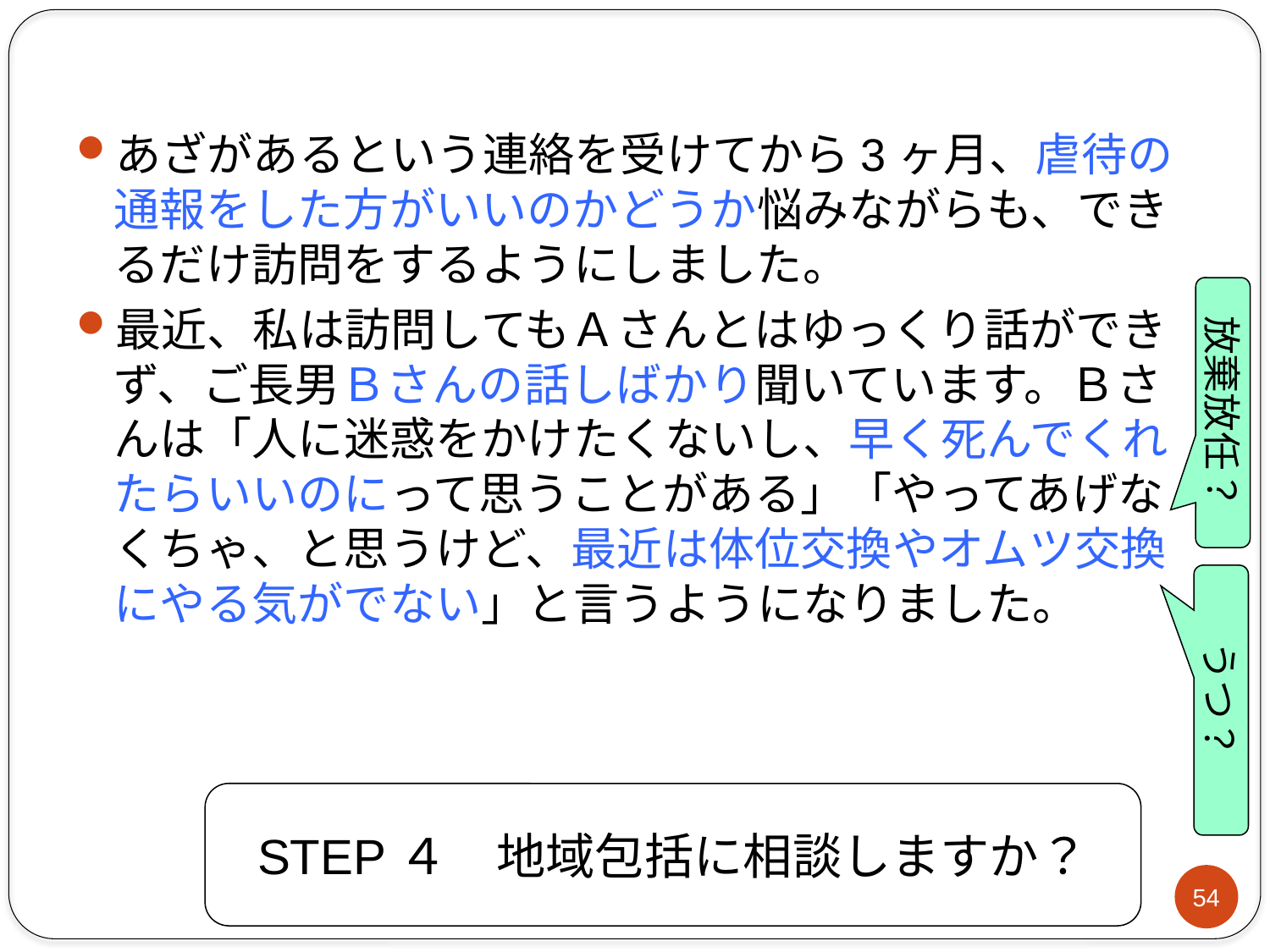

あざがあるという連絡を受けてから3ヶ月、虐待の通報をした方がいいのかどうか悩みながらも、できるだけ訪問をするようにしました。
最近、私は訪問してもＡさんとはゆっくり話ができず、ご長男Ｂさんの話しばかり聞いています。Ｂさんは「人に迷惑をかけたくないし、早く死んでくれたらいいのにって思うことがある」「やってあげなくちゃ、と思うけど、最近は体位交換やオムツ交換にやる気がでない」と言うようになりました。
放棄放任？
うつ？
STEP４　地域包括に相談しますか？
54